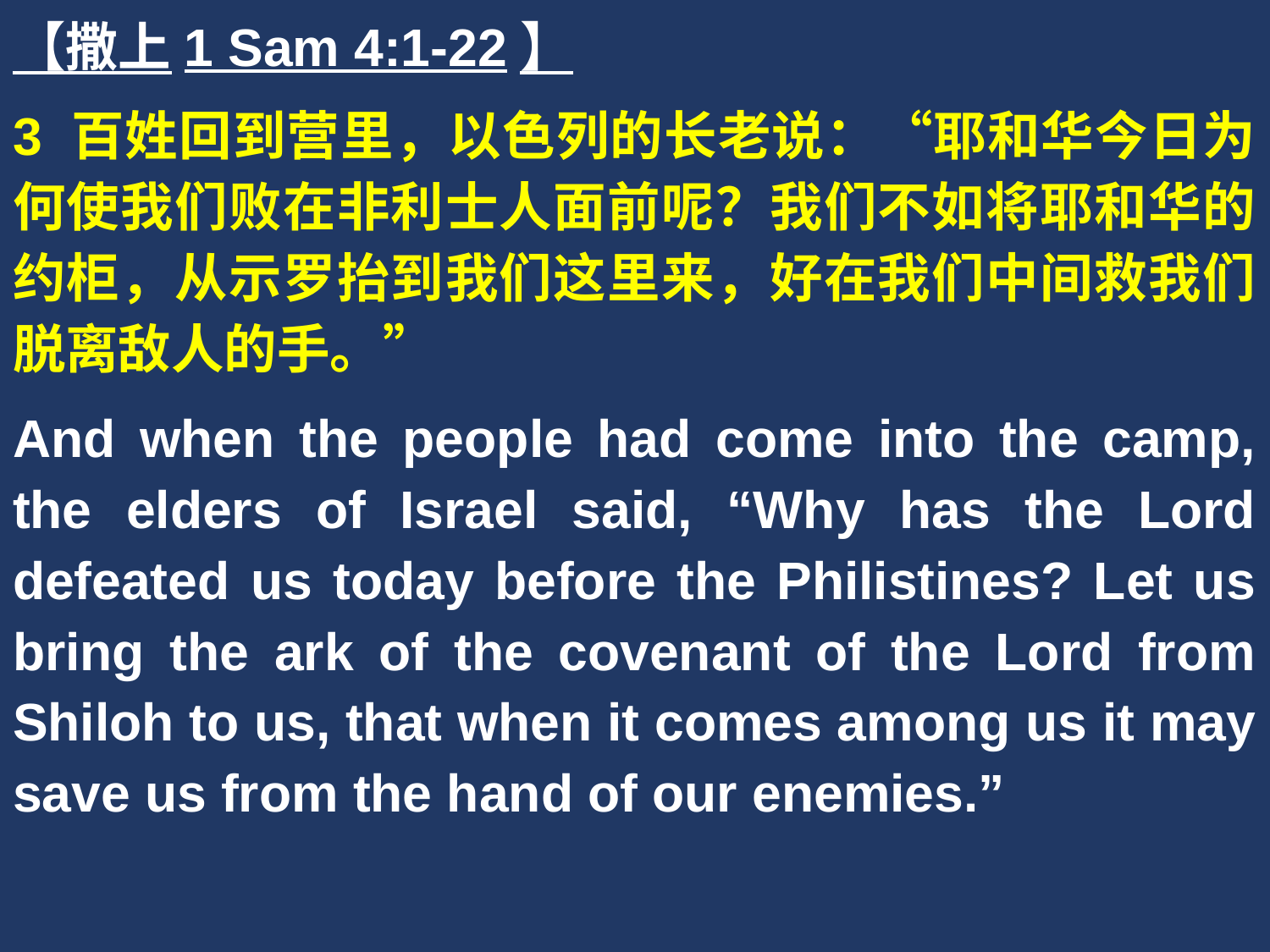

【撒上1 Sam 4:1-22】
3 百姓回到营里，以色列的长老说：“耶和华今日为何使我们败在非利士人面前呢？我们不如将耶和华的约柜，从示罗抬到我们这里来，好在我们中间救我们脱离敌人的手。”
And when the people had come into the camp, the elders of Israel said, “Why has the Lord defeated us today before the Philistines? Let us bring the ark of the covenant of the Lord from Shiloh to us, that when it comes among us it may save us from the hand of our enemies.”